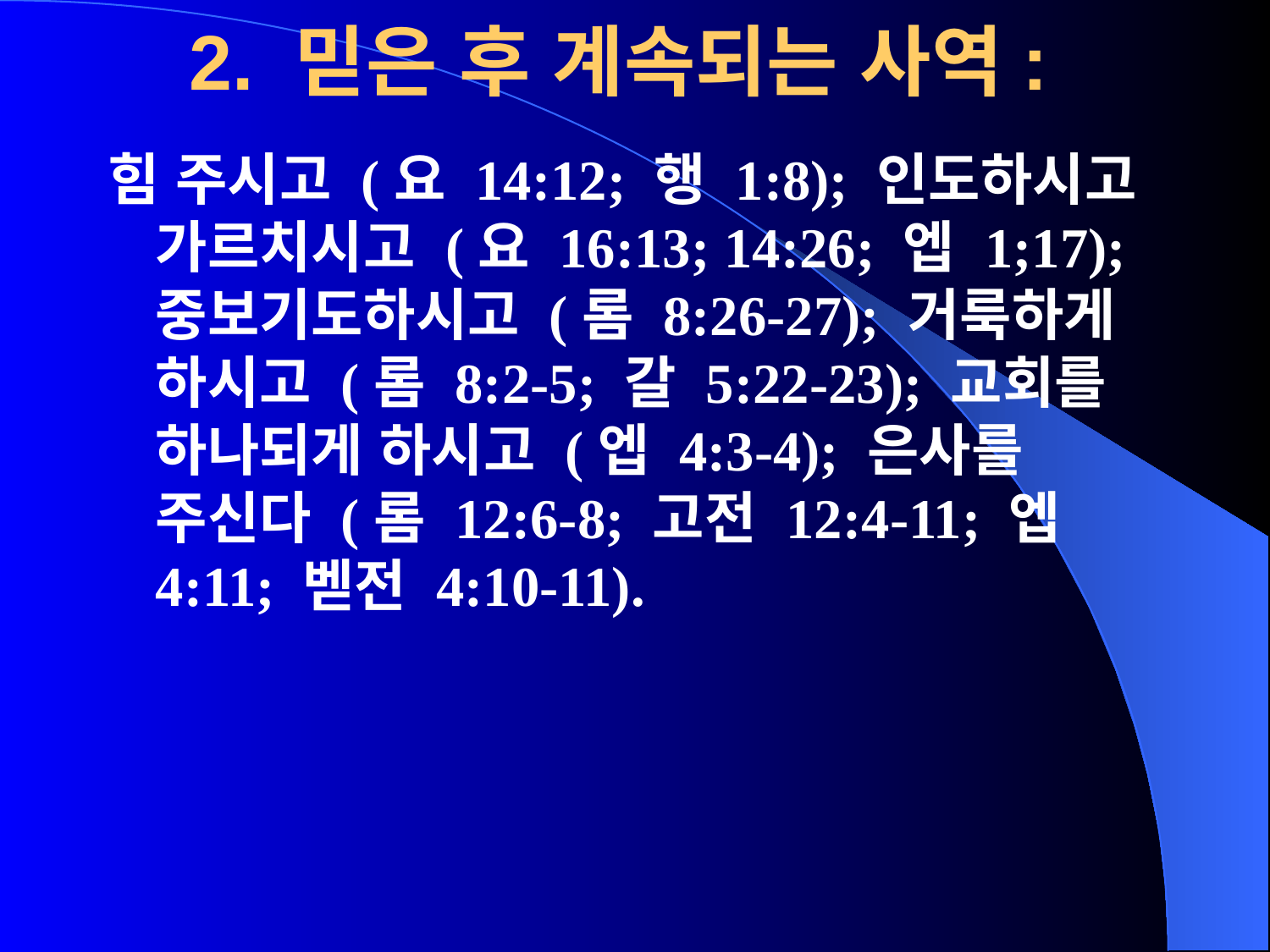

# 2. 믿은 후 계속되는 사역:
힘 주시고 (요 14:12; 행 1:8); 인도하시고 가르치시고 (요 16:13; 14:26; 엡 1;17); 중보기도하시고 (롬 8:26-27); 거룩하게 하시고 (롬 8:2-5; 갈 5:22-23); 교회를 하나되게 하시고 (엡 4:3-4); 은사를 주신다 (롬 12:6-8; 고전 12:4-11; 엡 4:11; 벧전 4:10-11).